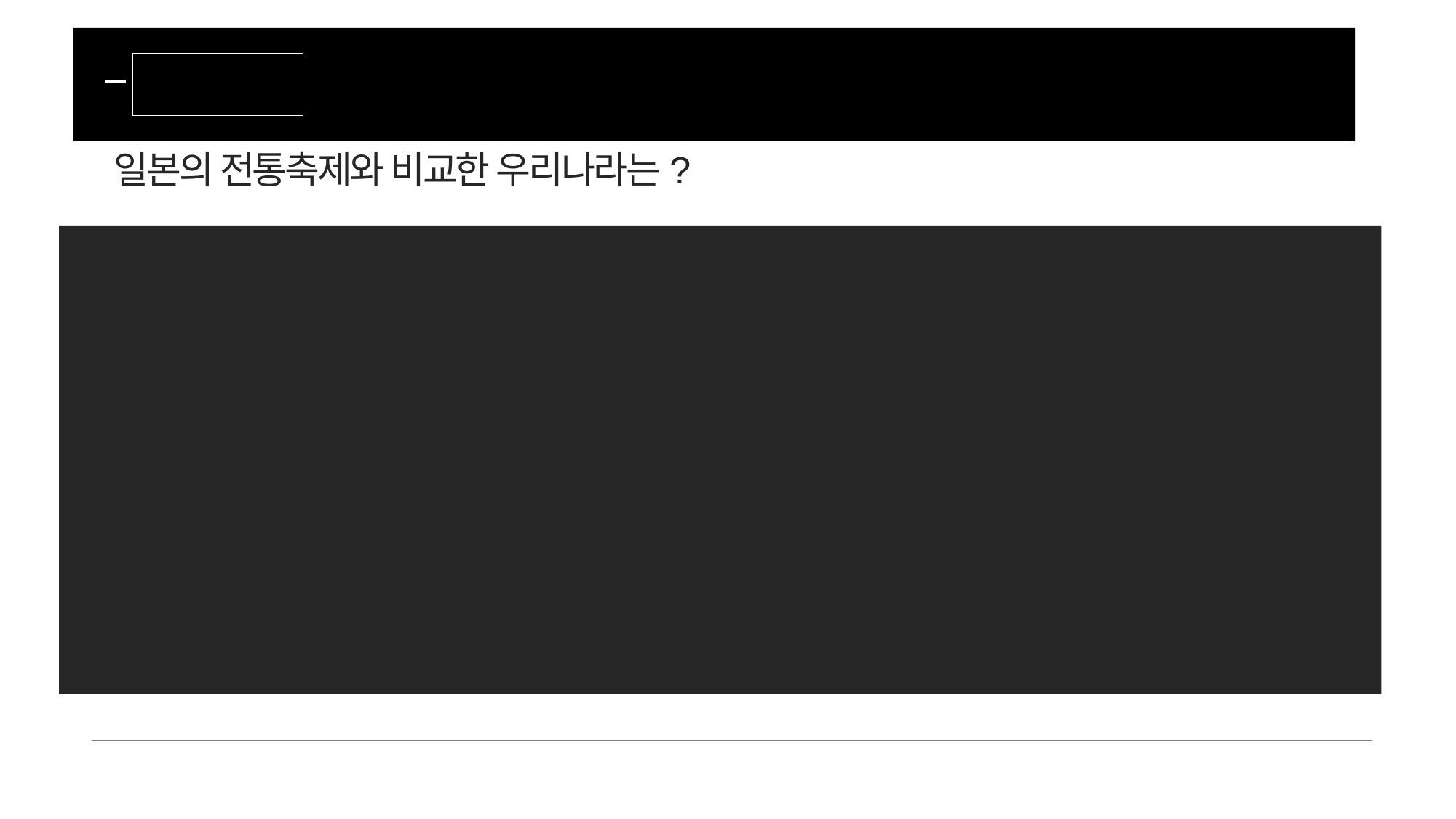

전통축제
OPINION
사업 아이템 제시
ANALYSIS
CONCEPT
IDEATION
PRODUCT
PROMOTION
일본의 전통축제와 비교한 우리나라는?

일본 지역사회는 전통문화를 살려가며 축제를 열어 한 해의 뜻을 다지며
지역사회의 이미지로 위치하게 해 관광객 유치 등 많은 이로운 효과를 나타냄
우리나라의 축제는 대부분 사람들이 모르거나 대체로 축제는 너무 협소함